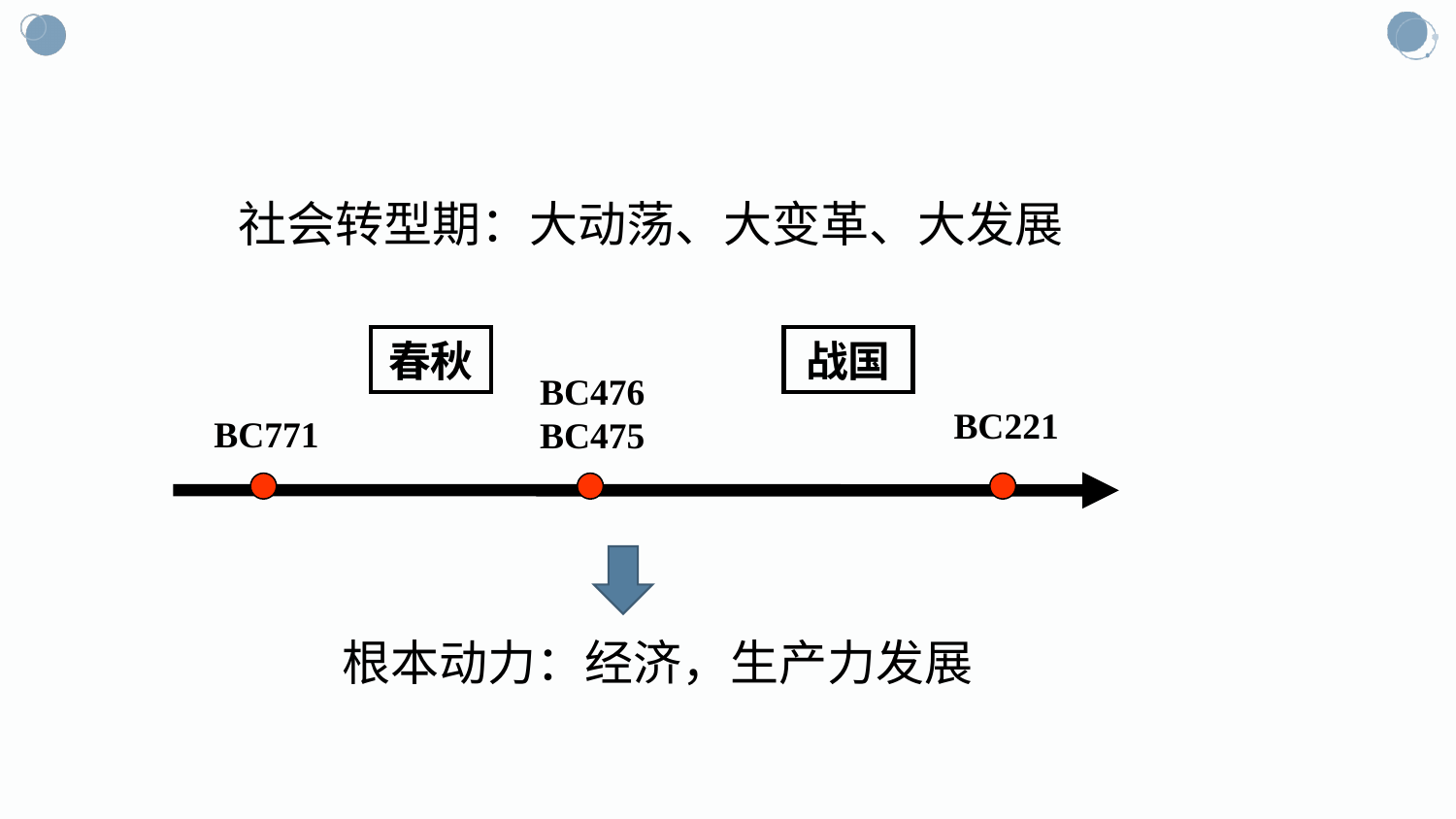

#

社会转型期：大动荡、大变革、大发展
春秋
战国
BC476
BC475
BC221
BC771

根本动力：经济，生产力发展